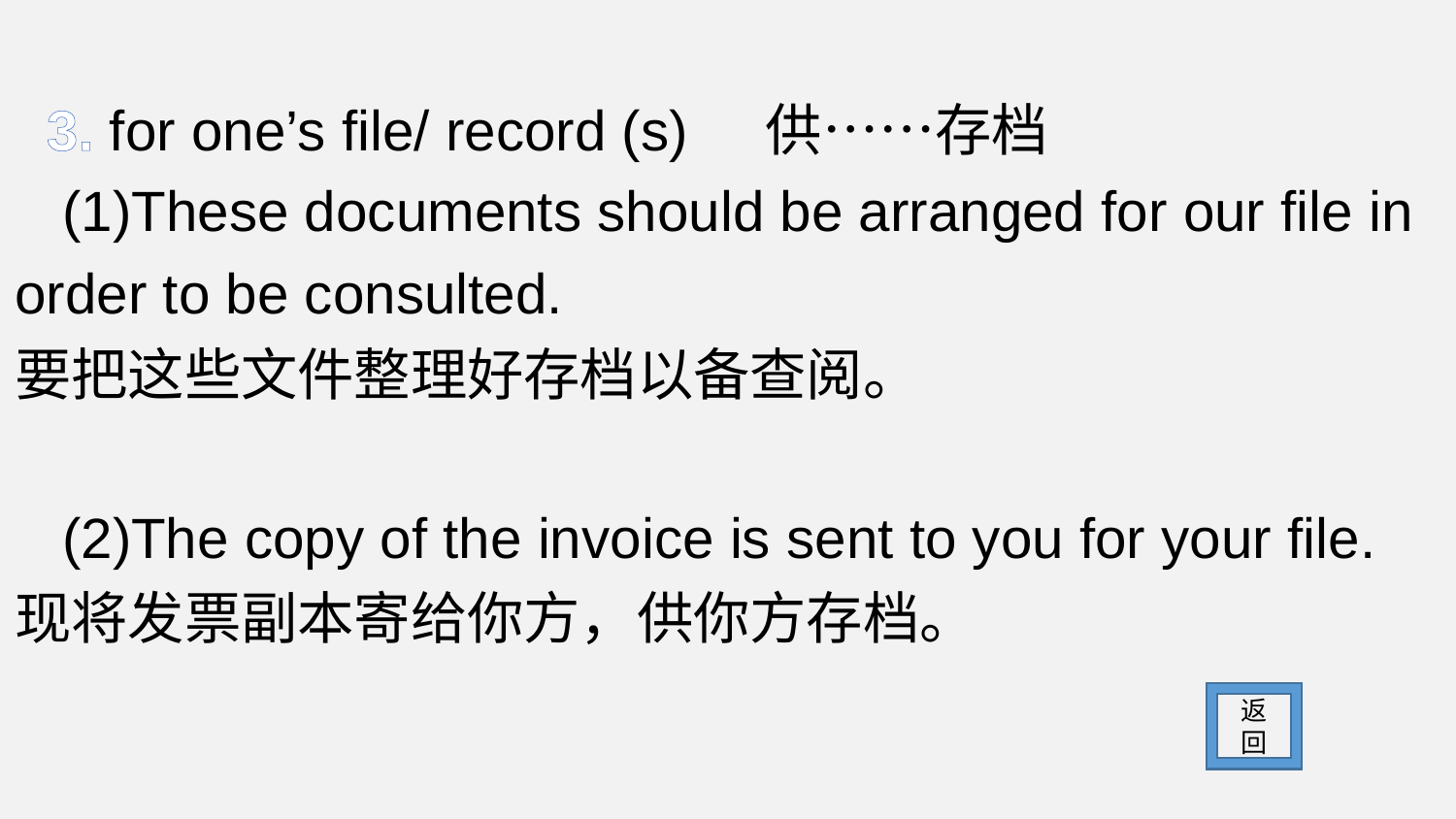

3. for one’s file/ record (s)    供……存档
   (1)These documents should be arranged for our file in order to be consulted.
要把这些文件整理好存档以备查阅。

   (2)The copy of the invoice is sent to you for your file.
现将发票副本寄给你方，供你方存档。
返回